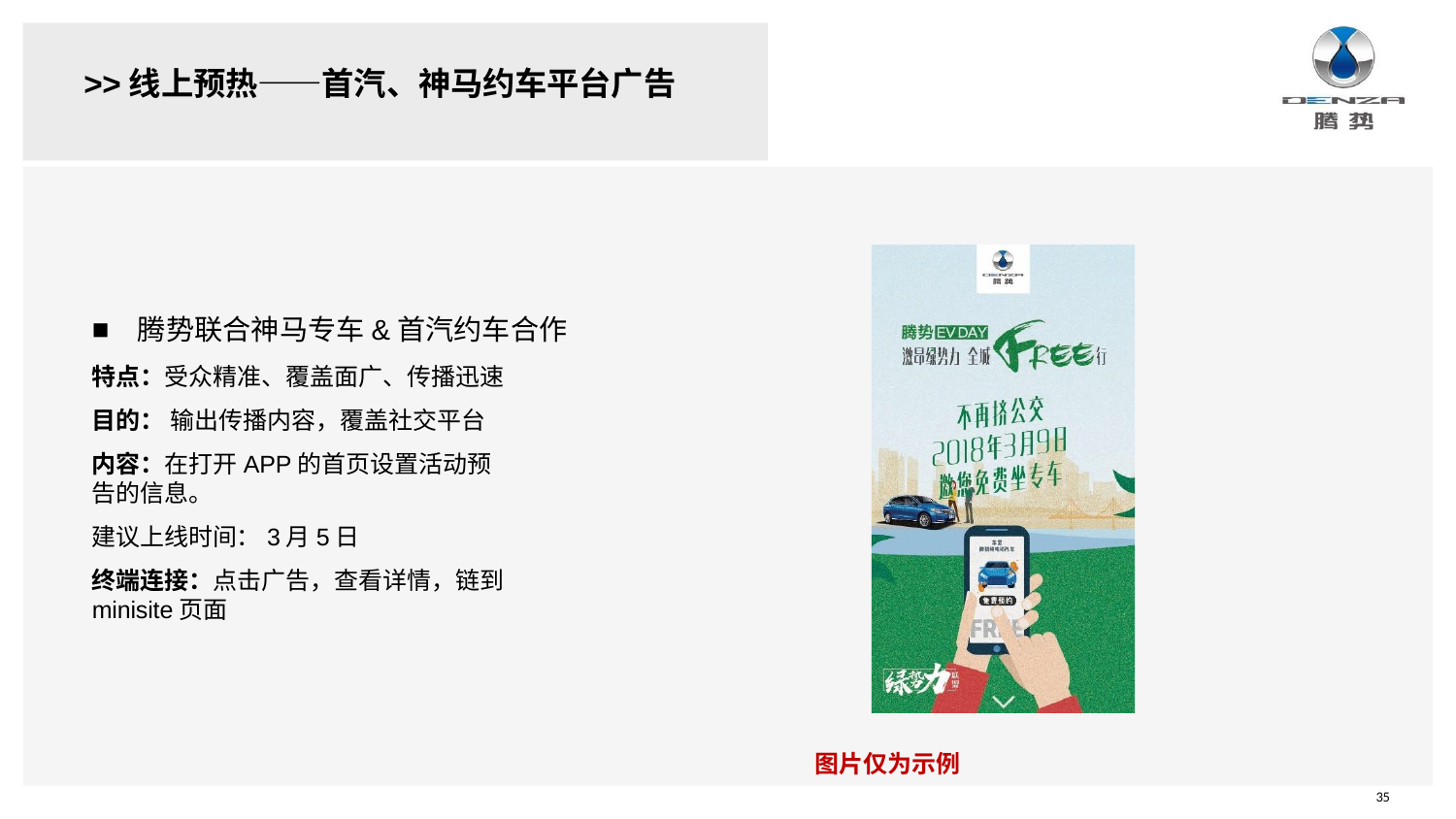

# >>线上预热——首汽、神马约车平台广告

腾势联合神马专车&首汽约车合作
特点：受众精准、覆盖面广、传播迅速 目的： 输出传播内容，覆盖社交平台
内容：在打开APP的首页设置活动预告的信息。
建议上线时间：3月5日
终端连接：点击广告，查看详情，链到minisite页面
图片仅为示例
35